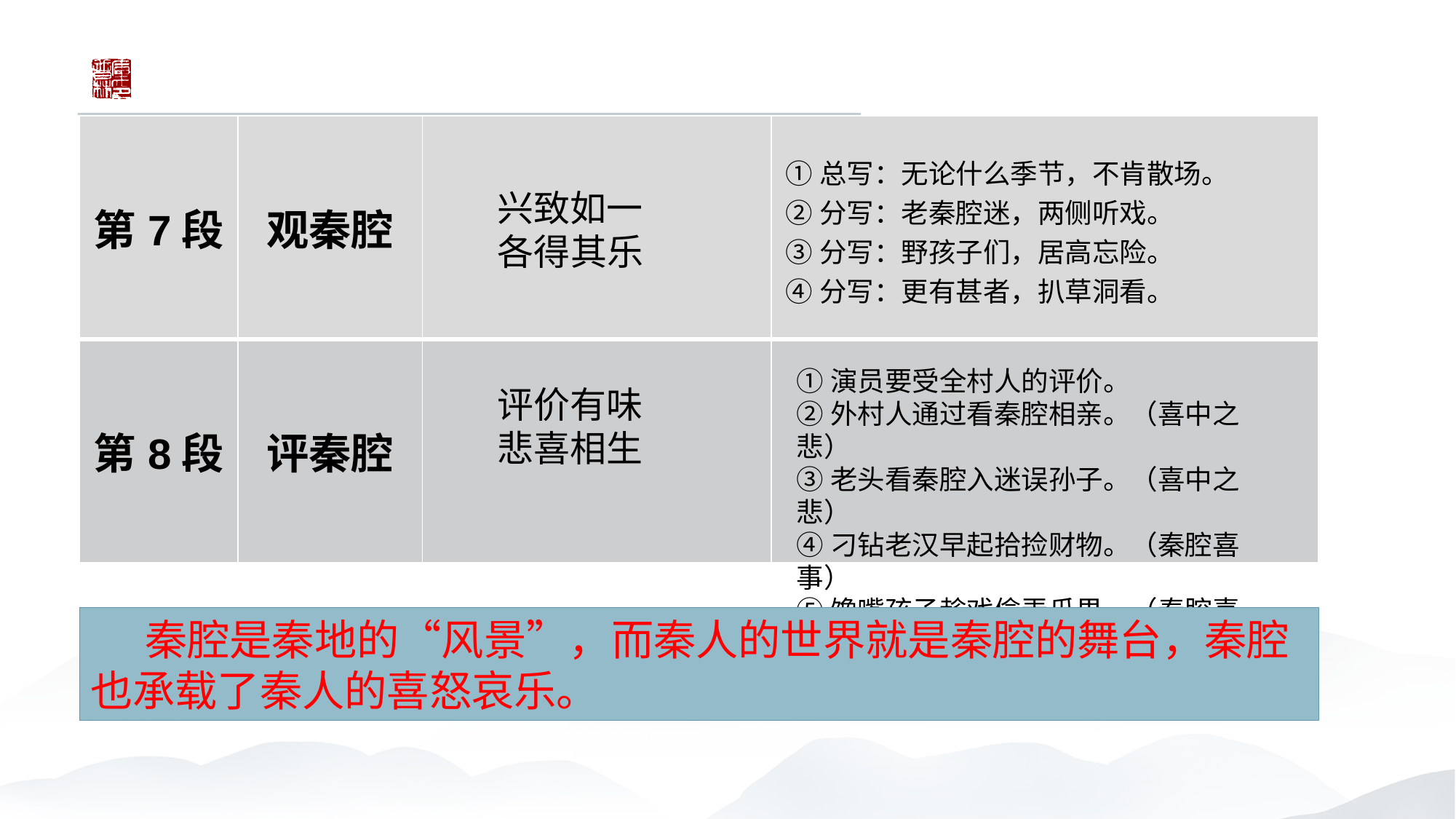

| 第7段 | 观秦腔 |  |  |
| --- | --- | --- | --- |
| 第8段 | 评秦腔 |  |  |
①总写：无论什么季节，不肯散场。
②分写：老秦腔迷，两侧听戏。
③分写：野孩子们，居高忘险。
④分写：更有甚者，扒草洞看。
兴致如一
各得其乐
①演员要受全村人的评价。
②外村人通过看秦腔相亲。（喜中之悲）
③老头看秦腔入迷误孙子。（喜中之悲）
④刁钻老汉早起拾捡财物。（秦腔喜事）
⑤馋嘴孩子趁戏偷弄瓜果。（秦腔喜事）
评价有味
悲喜相生
秦腔是秦地的“风景”，而秦人的世界就是秦腔的舞台，秦腔也承载了秦人的喜怒哀乐。